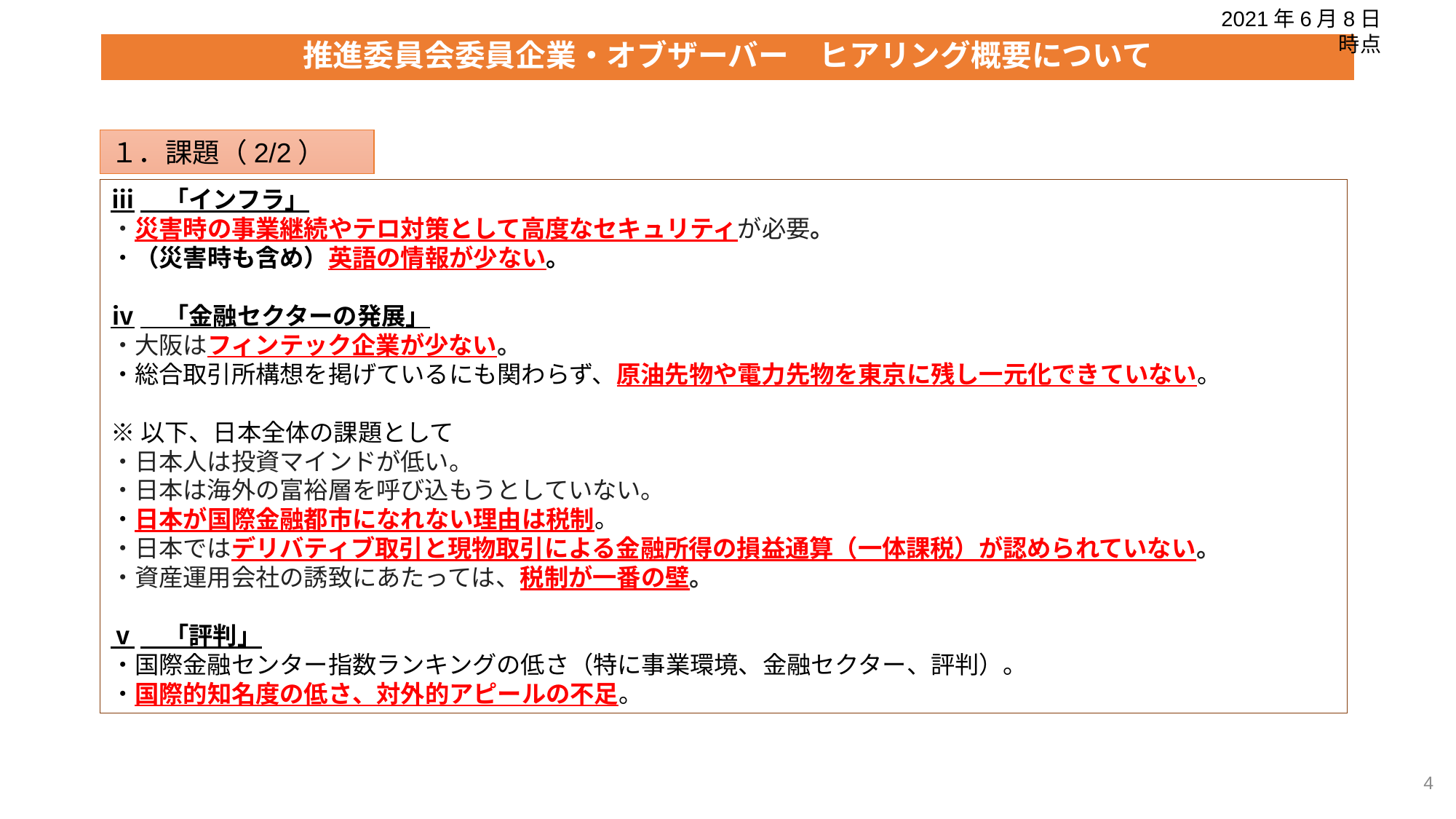

2021年6月8日時点
# 推進委員会委員企業・オブザーバー　ヒアリング概要について
１．課題（2/2）
ⅲ　「インフラ」
・災害時の事業継続やテロ対策として高度なセキュリティが必要。
・（災害時も含め）英語の情報が少ない。

ⅳ　「金融セクターの発展」
・大阪はフィンテック企業が少ない。
・総合取引所構想を掲げているにも関わらず、原油先物や電力先物を東京に残し一元化できていない。

※以下、日本全体の課題として
・日本人は投資マインドが低い。　
・日本は海外の富裕層を呼び込もうとしていない。
・日本が国際金融都市になれない理由は税制。
・日本ではデリバティブ取引と現物取引による金融所得の損益通算（一体課税）が認められていない。
・資産運用会社の誘致にあたっては、税制が一番の壁。

ⅴ　「評判」
・国際金融センター指数ランキングの低さ（特に事業環境、金融セクター、評判）。
・国際的知名度の低さ、対外的アピールの不足。

4